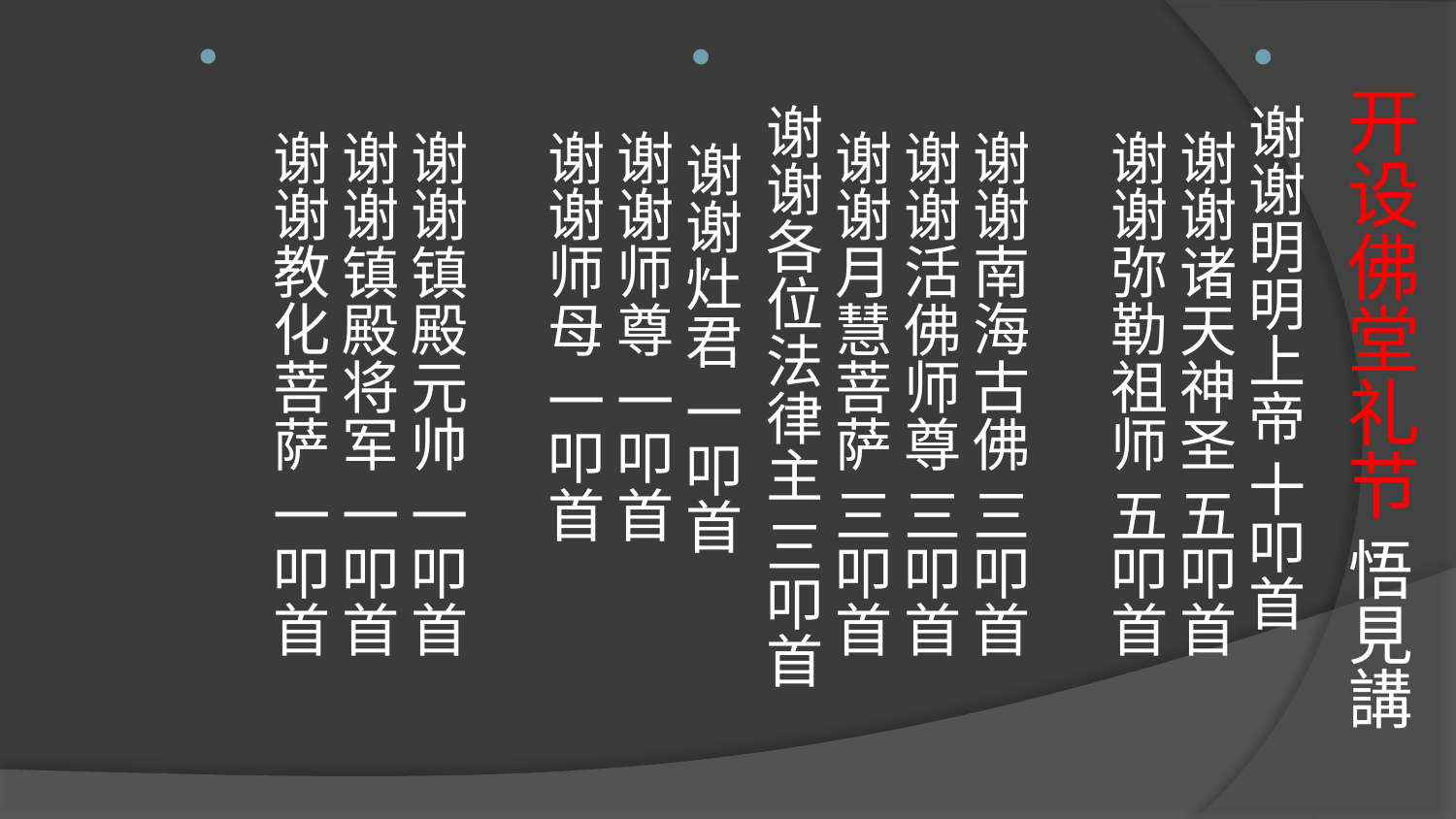

# 开设佛堂礼节 悟見講
谢谢明明上帝 十叩首
  谢谢诸天神圣 五叩首
  谢谢弥勒祖师 五叩首
  
  谢谢南海古佛 三叩首
  谢谢活佛师尊 三叩首
  谢谢月慧菩萨 三叩首
谢谢各位法律主 三叩首
  谢谢灶君 一叩首
  谢谢师尊 一叩首
  谢谢师母 一叩首
  谢谢镇殿元帅 一叩首
  谢谢镇殿将军 一叩首
  谢谢教化菩萨 一叩首